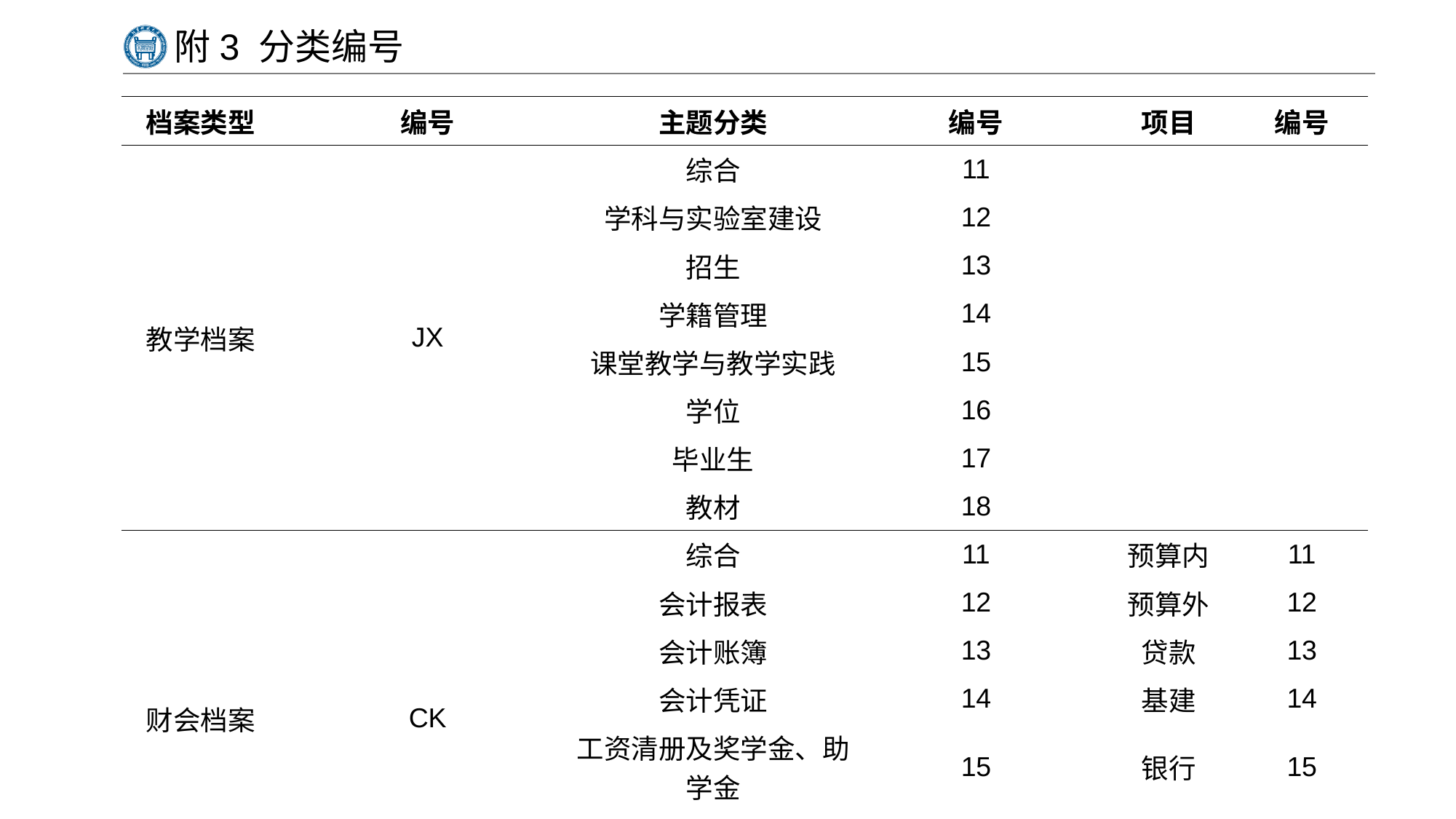

# 附3 分类编号
| 档案类型 | 编号 | 主题分类 | 编号 | 项目 | 编号 |
| --- | --- | --- | --- | --- | --- |
| 教学档案 | JX | 综合 | 11 |  |  |
|  |  | 学科与实验室建设 | 12 |  |  |
|  |  | 招生 | 13 |  |  |
|  |  | 学籍管理 | 14 |  |  |
|  |  | 课堂教学与教学实践 | 15 |  |  |
|  |  | 学位 | 16 |  |  |
|  |  | 毕业生 | 17 |  |  |
|  |  | 教材 | 18 |  |  |
| 财会档案 | CK | 综合 | 11 | 预算内 | 11 |
|  |  | 会计报表 | 12 | 预算外 | 12 |
|  |  | 会计账簿 | 13 | 贷款 | 13 |
|  |  | 会计凭证 | 14 | 基建 | 14 |
|  |  | 工资清册及奖学金、助学金 | 15 | 银行 | 15 |
|  |  |  |  | 工会 | 16 |
|  |  |  |  | 公费医疗 | 17 |